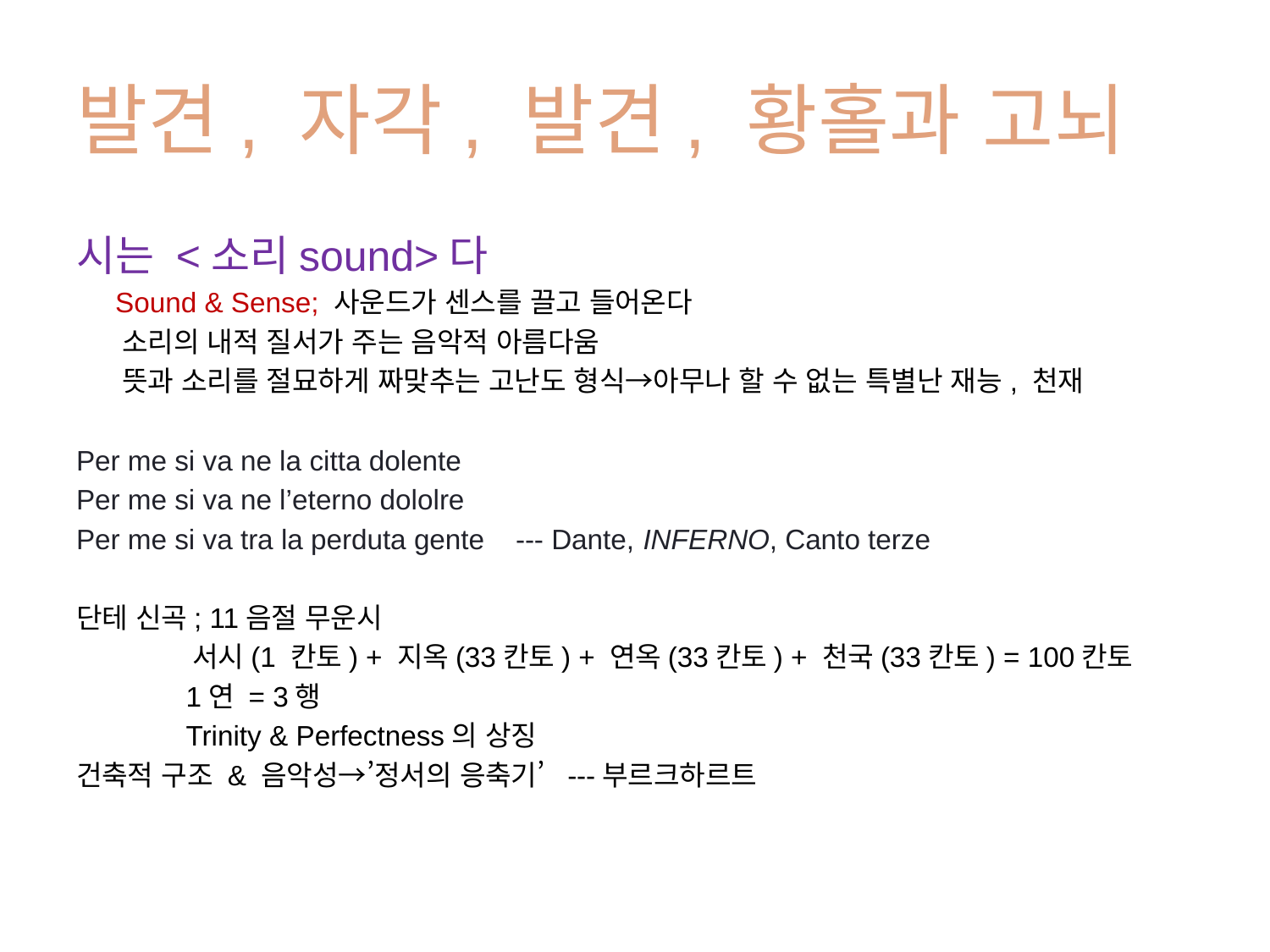

# 발견, 자각, 발견, 황홀과 고뇌
시는 <소리sound>다
     Sound & Sense; 사운드가 센스를 끌고 들어온다
     소리의 내적 질서가 주는 음악적 아름다움
     뜻과 소리를 절묘하게 짜맞추는 고난도 형식→아무나 할 수 없는 특별난 재능, 천재

Per me si va ne la citta dolente
Per me si va ne l’eterno dololre
Per me si va tra la perduta gente    --- Dante, INFERNO, Canto terze

단테 신곡; 11음절 무운시
              서시(1 칸토) + 지옥(33칸토) + 연옥(33칸토) + 천국(33칸토) = 100칸토
              1연 = 3행
              Trinity & Perfectness의 상징
건축적 구조 & 음악성→’정서의 응축기’  ---부르크하르트